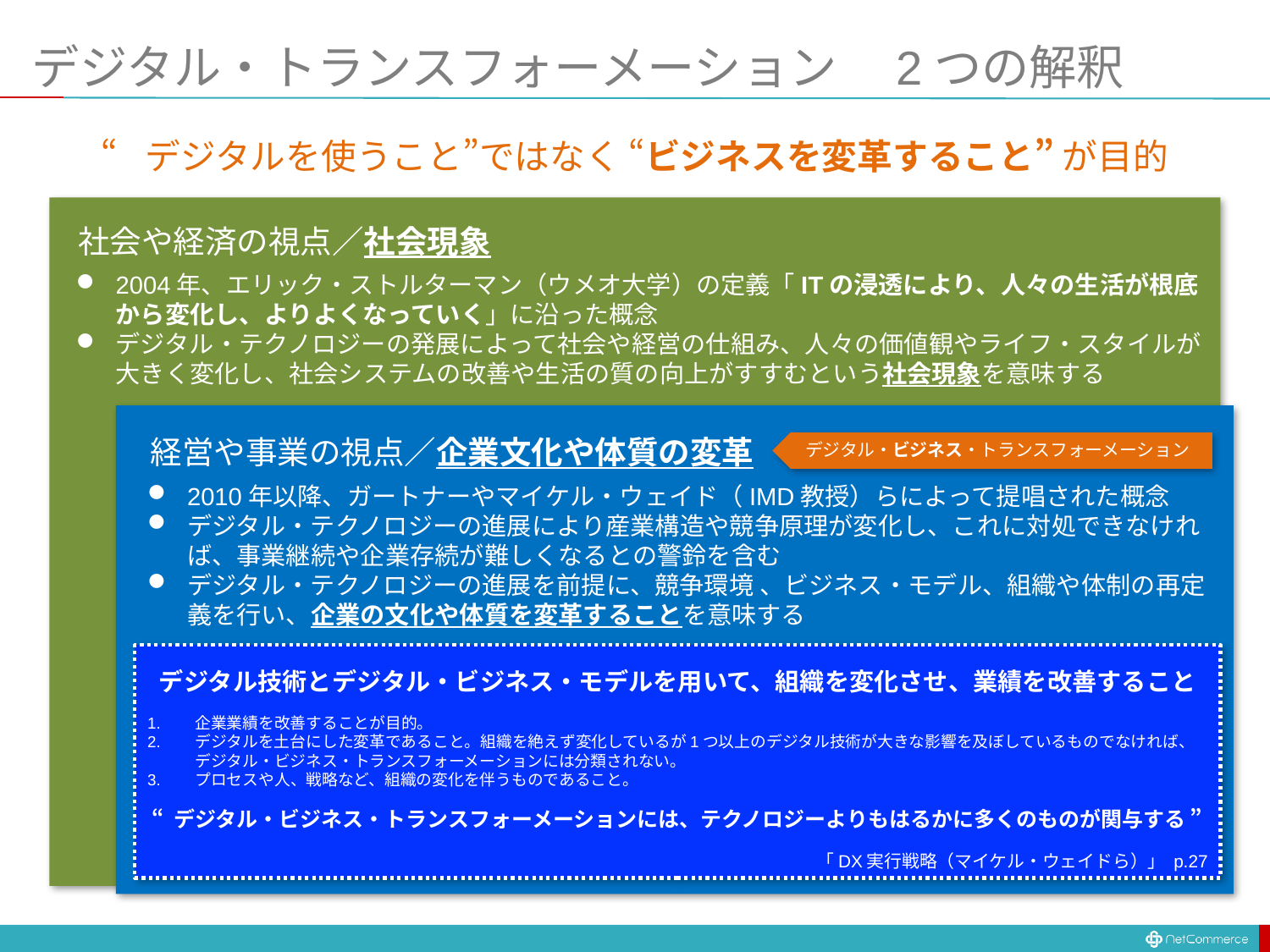

# デジタル・トランスフォーメーション　2つの解釈
“デジタルを使うこと”ではなく “ビジネスを変革すること” が目的

社会や経済の視点／社会現象
2004年、エリック・ストルターマン（ウメオ大学）の定義「ITの浸透により、人々の生活が根底から変化し、よりよくなっていく」に沿った概念
デジタル・テクノロジーの発展によって社会や経営の仕組み、人々の価値観やライフ・スタイルが大きく変化し、社会システムの改善や生活の質の向上がすすむという社会現象を意味する

経営や事業の視点／企業文化や体質の変革

デジタル・ビジネス・トランスフォーメーション
2010年以降、ガートナーやマイケル・ウェイド（IMD教授）らによって提唱された概念
デジタル・テクノロジーの進展により産業構造や競争原理が変化し、これに対処できなければ、事業継続や企業存続が難しくなるとの警鈴を含む
デジタル・テクノロジーの進展を前提に、競争環境 、ビジネス・モデル、組織や体制の再定義を行い、企業の文化や体質を変革することを意味する

デジタル技術とデジタル・ビジネス・モデルを用いて、組織を変化させ、業績を改善すること

企業業績を改善することが目的。
デジタルを土台にした変革であること。組織を絶えず変化しているが1つ以上のデジタル技術が大きな影響を及ぼしているものでなければ、デジタル・ビジネス・トランスフォーメーションには分類されない。
プロセスや人、戦略など、組織の変化を伴うものであること。

“ デジタル・ビジネス・トランスフォーメーションには、テクノロジーよりもはるかに多くのものが関与する ”
「DX実行戦略（マイケル・ウェイドら）」 p.27